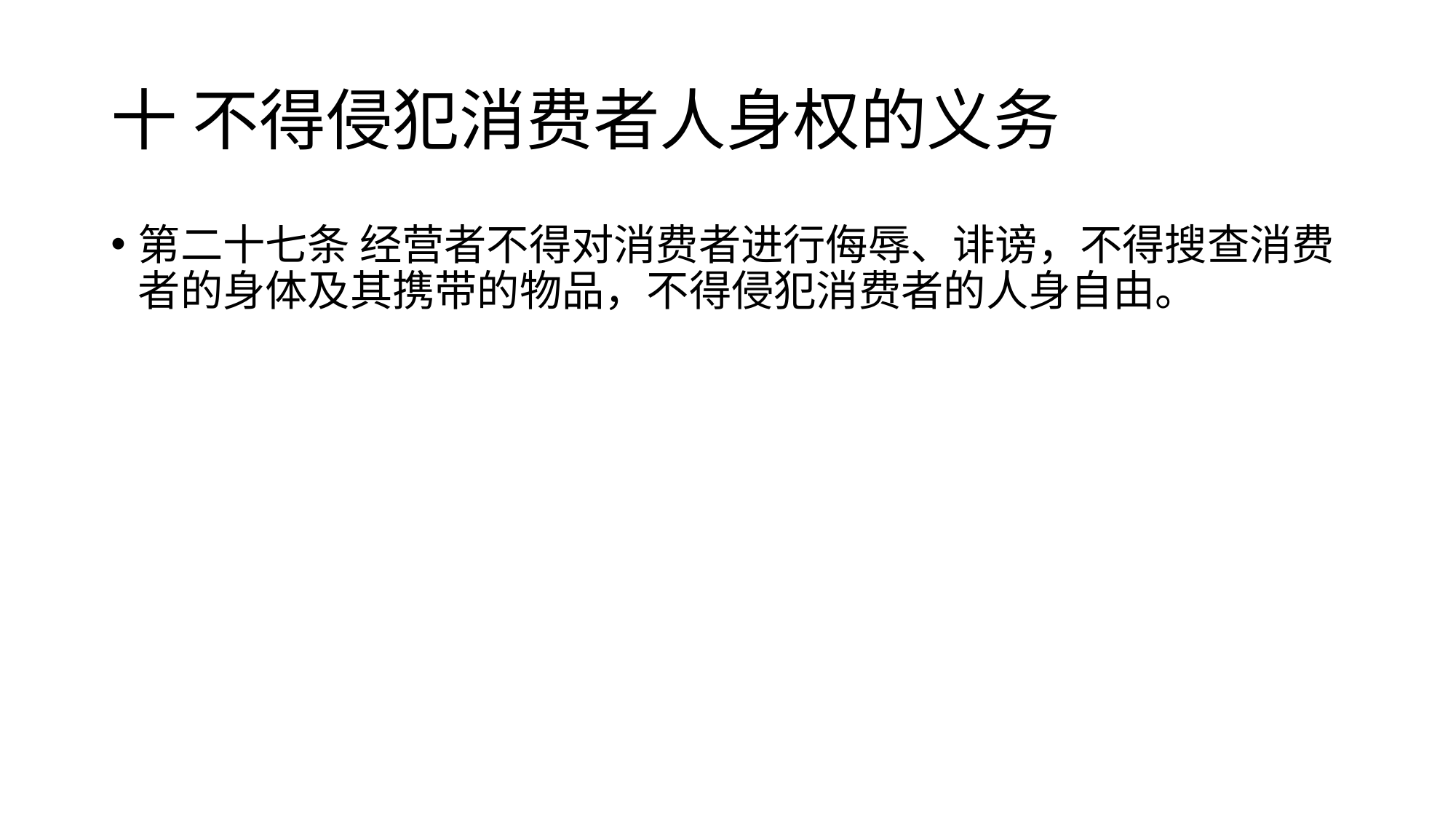

# 十 不得侵犯消费者人身权的义务
第二十七条 经营者不得对消费者进行侮辱、诽谤，不得搜查消费者的身体及其携带的物品，不得侵犯消费者的人身自由。